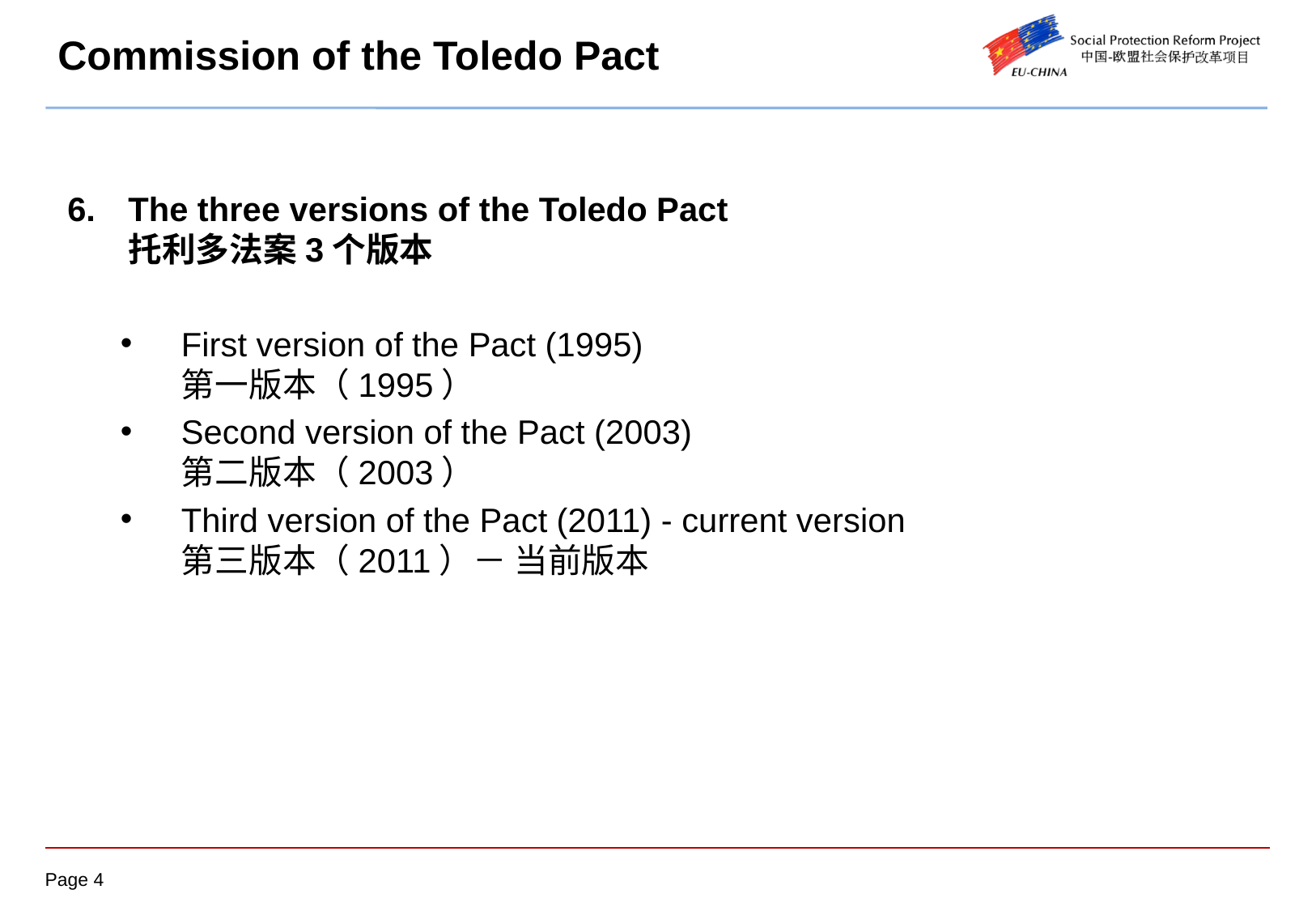

# Commission of the Toledo Pact

The three versions of the Toledo Pact
托利多法案3个版本

First version of the Pact (1995)
第一版本（1995）
Second version of the Pact (2003)
第二版本（2003）
Third version of the Pact (2011) - current version
第三版本（2011）－ 当前版本